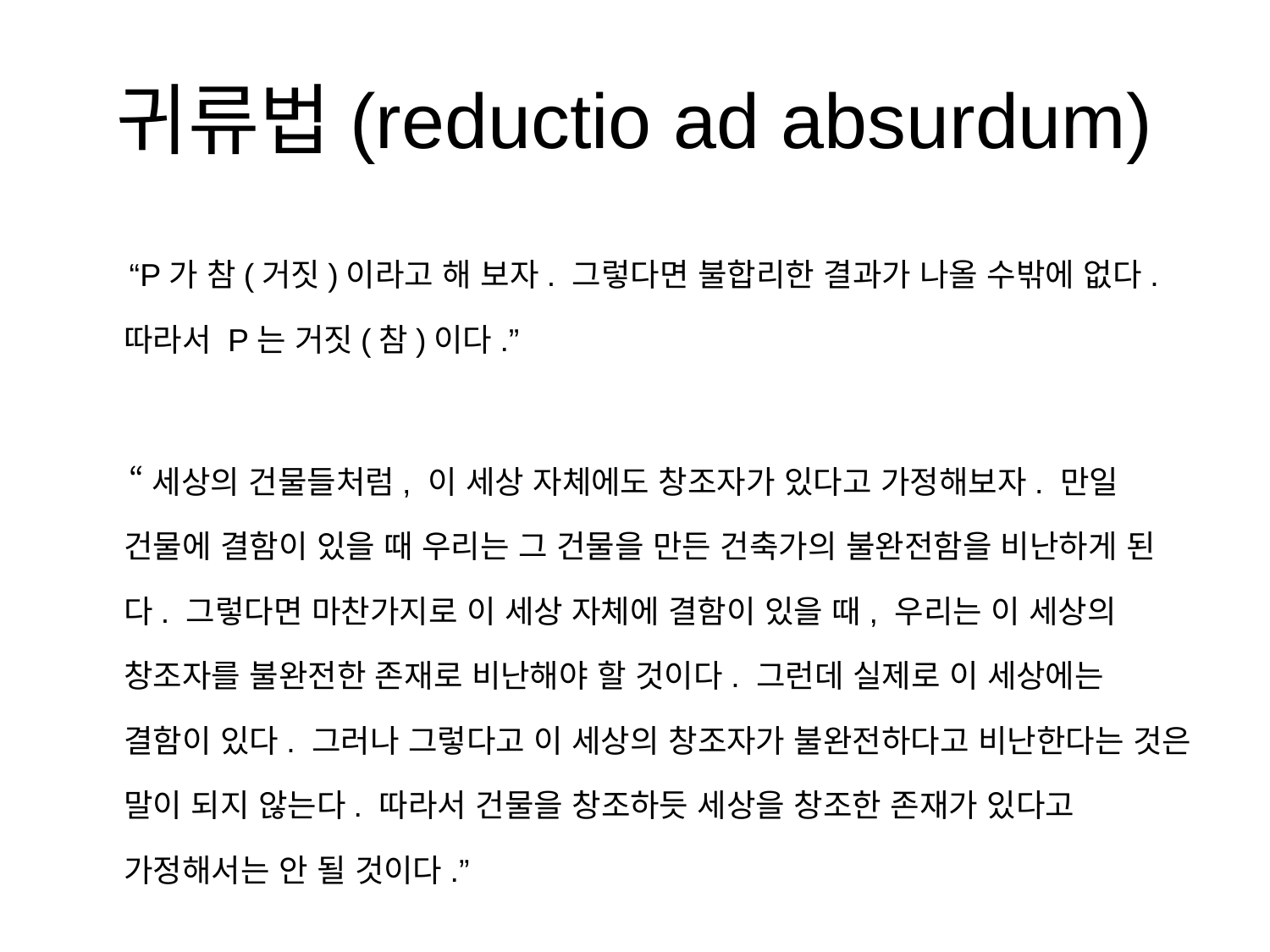

# 귀류법(reductio ad absurdum)
      “P가 참(거짓)이라고 해 보자. 그렇다면 불합리한 결과가 나올 수밖에 없다. 따라서 P는 거짓(참)이다.”

      “세상의 건물들처럼, 이 세상 자체에도 창조자가 있다고 가정해보자. 만일 건물에 결함이 있을 때 우리는 그 건물을 만든 건축가의 불완전함을 비난하게 된다. 그렇다면 마찬가지로 이 세상 자체에 결함이 있을 때, 우리는 이 세상의 창조자를 불완전한 존재로 비난해야 할 것이다. 그런데 실제로 이 세상에는 결함이 있다. 그러나 그렇다고 이 세상의 창조자가 불완전하다고 비난한다는 것은 말이 되지 않는다. 따라서 건물을 창조하듯 세상을 창조한 존재가 있다고 가정해서는 안 될 것이다.”